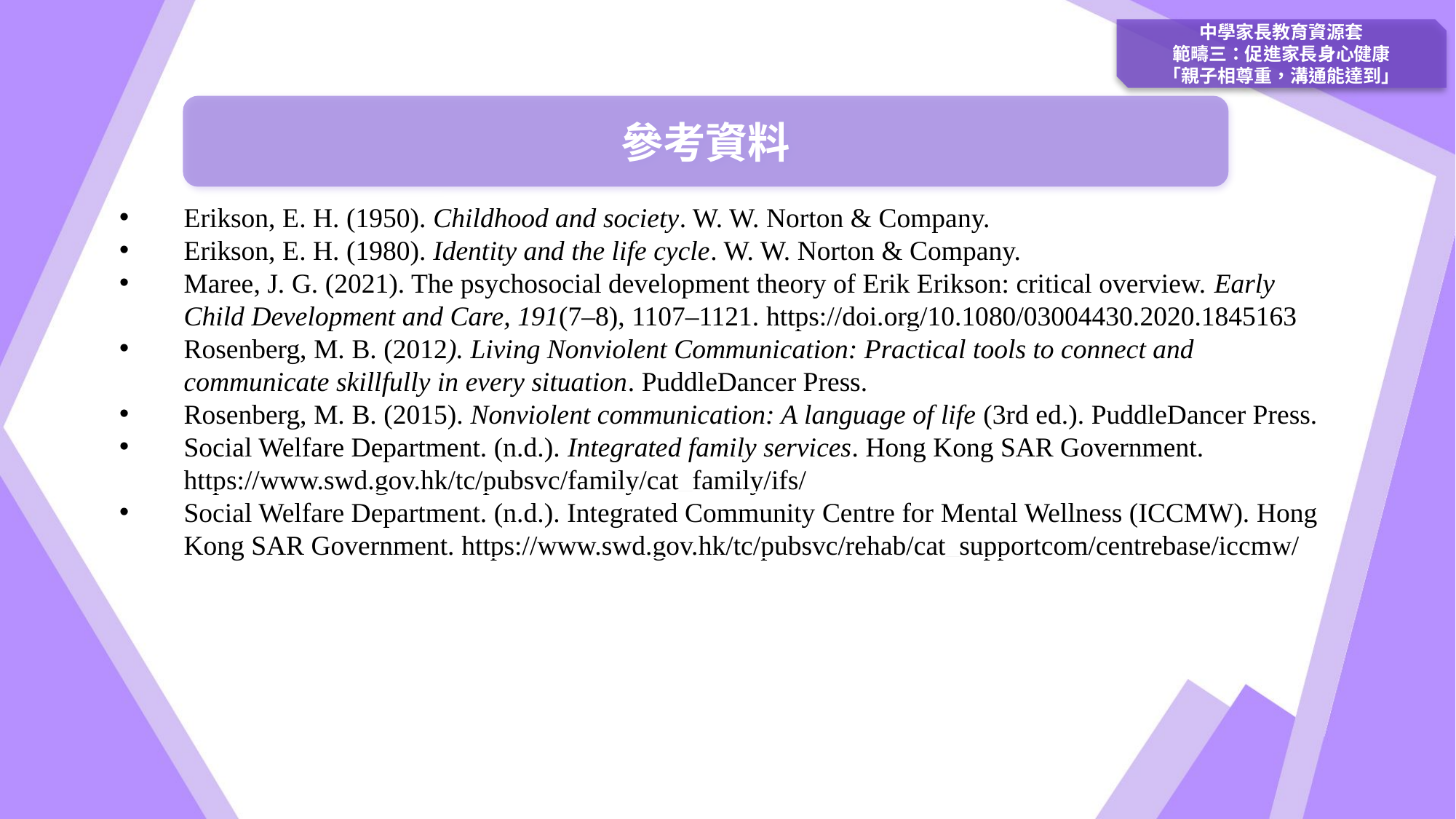

中學家長教育資源套
範疇三：促進家長身心健康
「親子相尊重，溝通能達到」
參考資料
Erikson, E. H. (1950). Childhood and society. W. W. Norton & Company.
Erikson, E. H. (1980). Identity and the life cycle. W. W. Norton & Company.
Maree, J. G. (2021). The psychosocial development theory of Erik Erikson: critical overview. Early Child Development and Care, 191(7–8), 1107–1121. https://doi.org/10.1080/03004430.2020.1845163
Rosenberg, M. B. (2012). Living Nonviolent Communication: Practical tools to connect and communicate skillfully in every situation. PuddleDancer Press.
Rosenberg, M. B. (2015). Nonviolent communication: A language of life (3rd ed.). PuddleDancer Press.
Social Welfare Department. (n.d.). Integrated family services. Hong Kong SAR Government. https://www.swd.gov.hk/tc/pubsvc/family/cat_family/ifs/
Social Welfare Department. (n.d.). Integrated Community Centre for Mental Wellness (ICCMW). Hong Kong SAR Government. https://www.swd.gov.hk/tc/pubsvc/rehab/cat_supportcom/centrebase/iccmw/